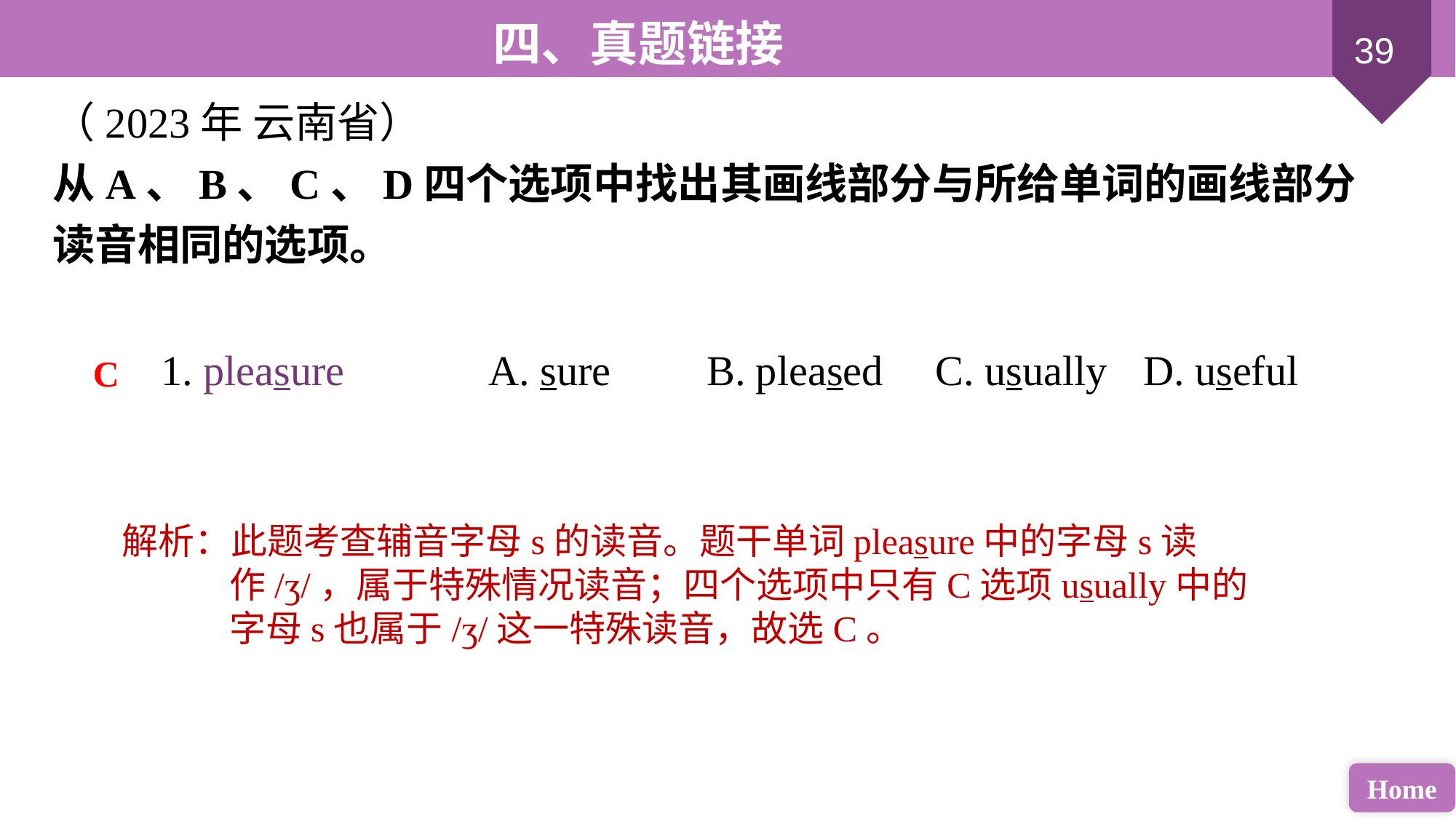

（2023年 云南省）
从A、B、C、D四个选项中找出其画线部分与所给单词的画线部分读音相同的选项。
1. pleasure 		A. sure 	B. pleased	 C. usually 	D. useful
C
解析：此题考查辅音字母s的读音。题干单词pleasure中的字母s读作/ʒ/，属于特殊情况读音；四个选项中只有C选项usually中的字母s也属于/ʒ/这一特殊读音，故选C。